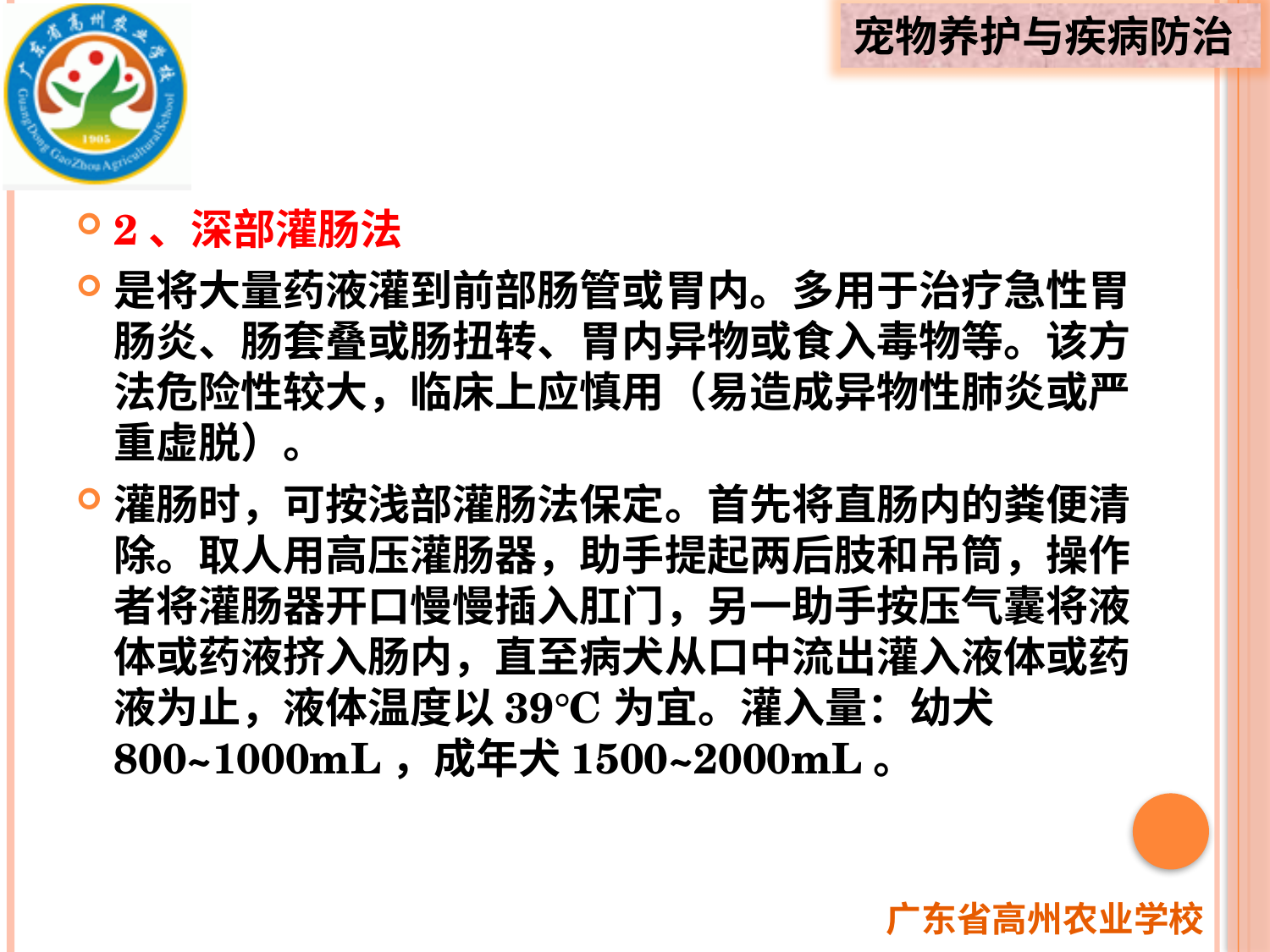

2、深部灌肠法
是将大量药液灌到前部肠管或胃内。多用于治疗急性胃肠炎、肠套叠或肠扭转、胃内异物或食入毒物等。该方法危险性较大，临床上应慎用（易造成异物性肺炎或严重虚脱）。
灌肠时，可按浅部灌肠法保定。首先将直肠内的粪便清除。取人用高压灌肠器，助手提起两后肢和吊筒，操作者将灌肠器开口慢慢插入肛门，另一助手按压气囊将液体或药液挤入肠内，直至病犬从口中流出灌入液体或药液为止，液体温度以39℃为宜。灌入量：幼犬800~1000mL，成年犬1500~2000mL。